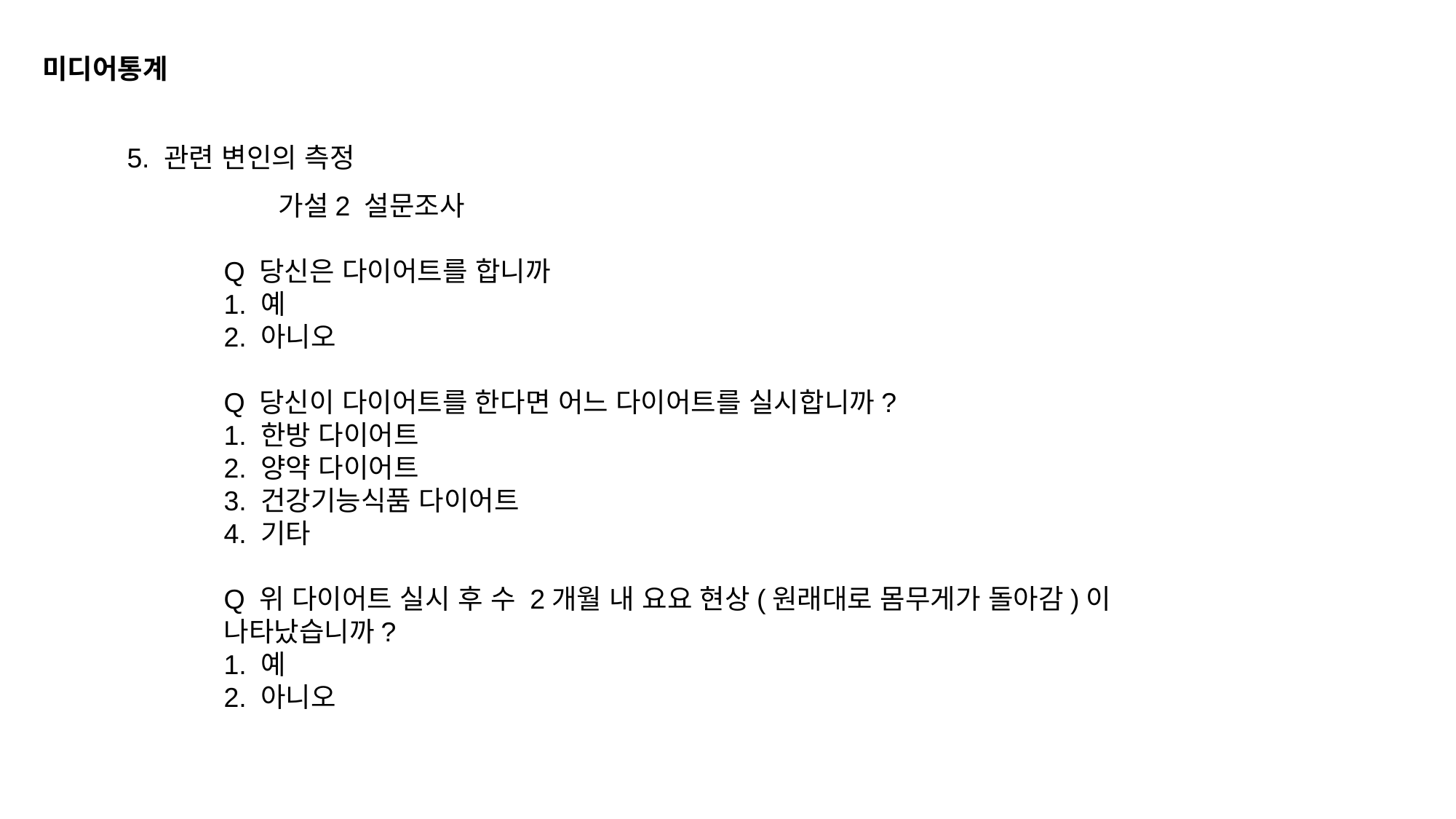

미디어통계
5. 관련 변인의 측정
가설2 설문조사

Q 당신은 다이어트를 합니까
1. 예
2. 아니오

Q 당신이 다이어트를 한다면 어느 다이어트를 실시합니까?
1. 한방 다이어트
2. 양약 다이어트
3. 건강기능식품 다이어트
4. 기타

Q 위 다이어트 실시 후 수 2개월 내 요요 현상(원래대로 몸무게가 돌아감)이 나타났습니까?
1. 예
2. 아니오